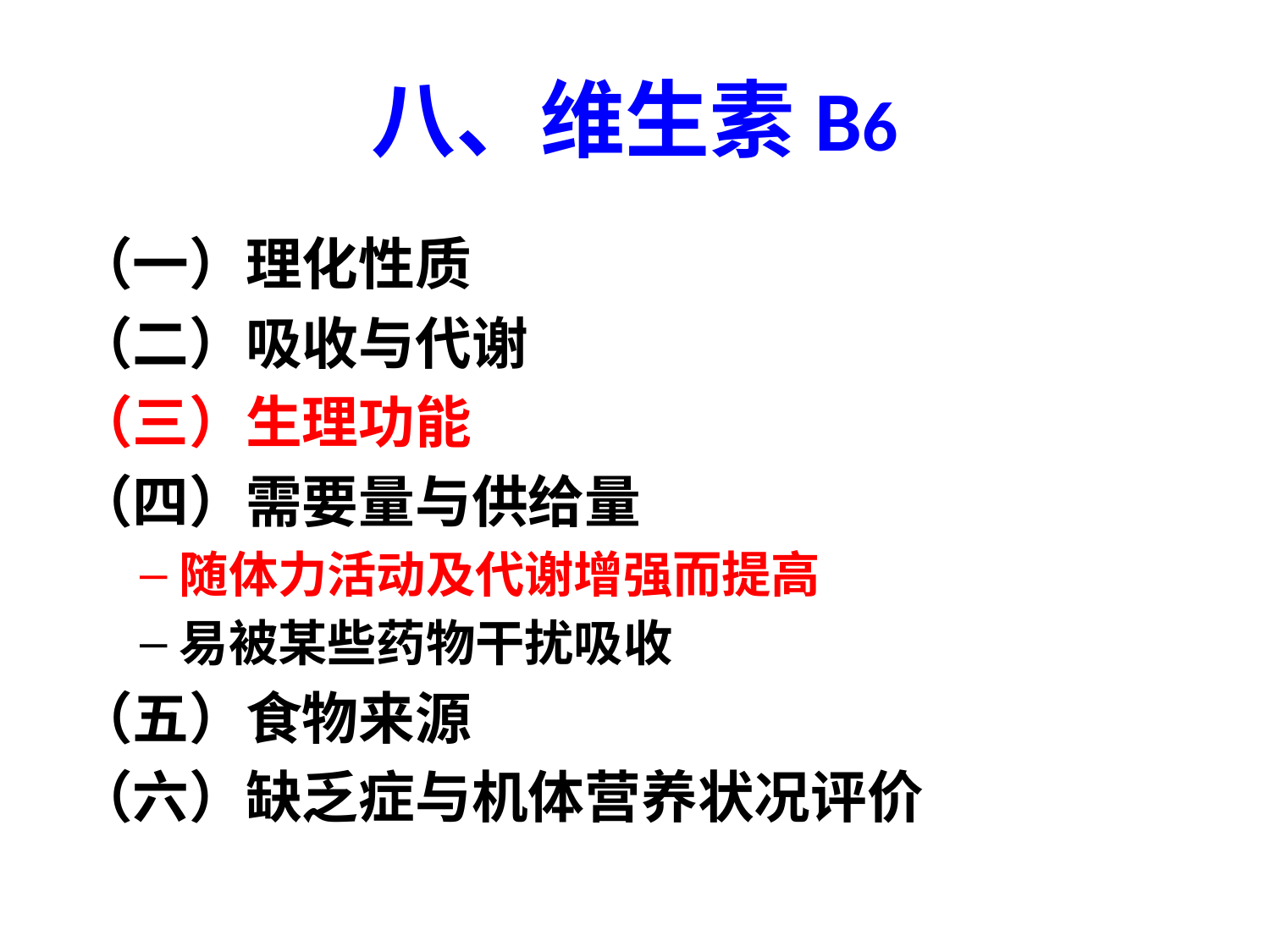

# 八、维生素B6
（一）理化性质
（二）吸收与代谢
（三）生理功能
（四）需要量与供给量
随体力活动及代谢增强而提高
易被某些药物干扰吸收
（五）食物来源
（六）缺乏症与机体营养状况评价